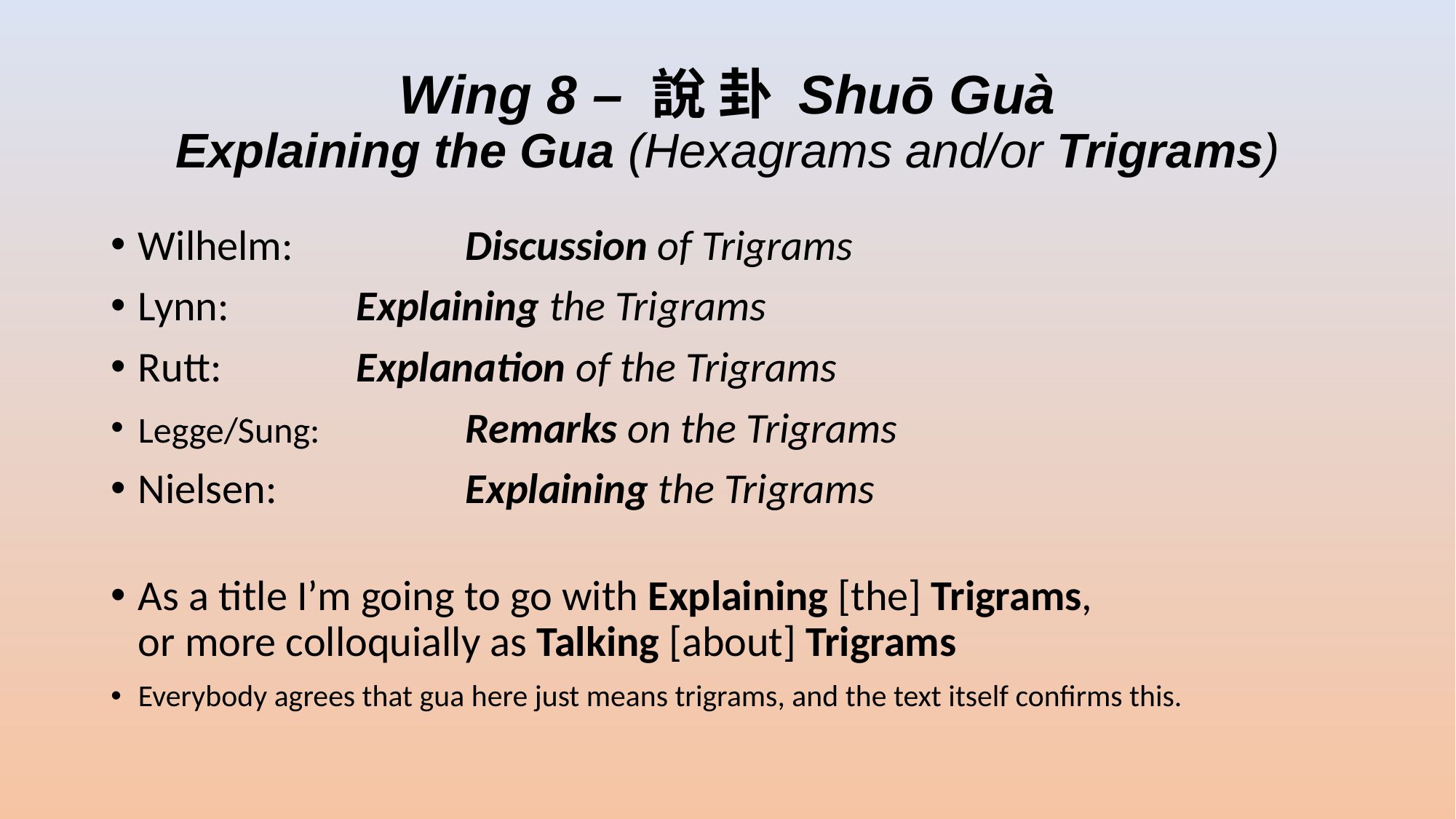

# Wing 8 – 說 卦 Shuō Guà Explaining the Gua (Hexagrams and/or Trigrams)
Wilhelm:	 	Discussion of Trigrams
Lynn: 		Explaining the Trigrams
Rutt: 	 	Explanation of the Trigrams
Legge/Sung:		Remarks on the Trigrams
Nielsen:		Explaining the Trigrams
As a title I’m going to go with Explaining [the] Trigrams,
or more colloquially as Talking [about] Trigrams
Everybody agrees that gua here just means trigrams, and the text itself confirms this.